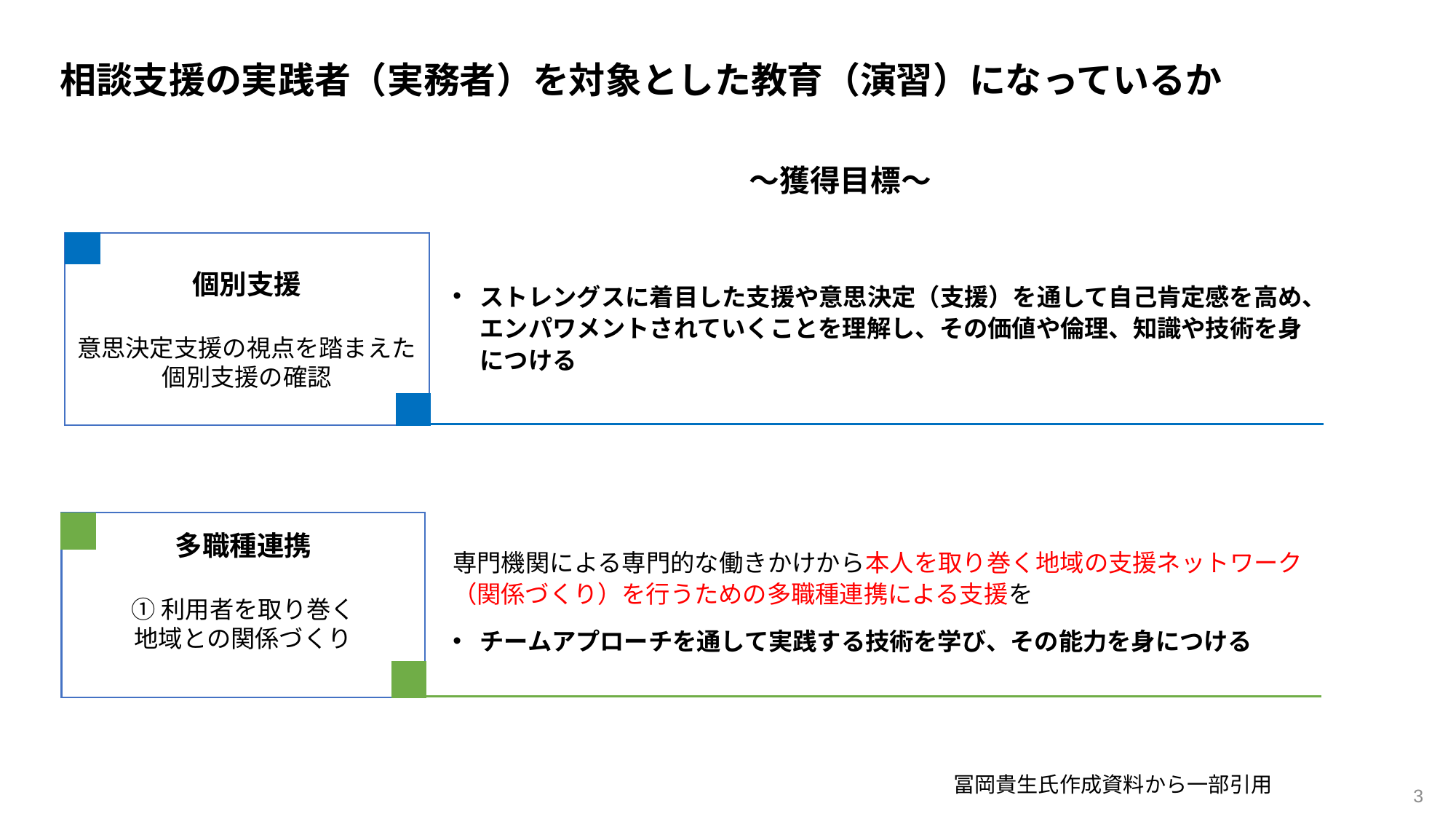

相談支援の実践者（実務者）を対象とした教育（演習）になっているか
～獲得目標～
個別支援

意思決定支援の視点を踏まえた個別支援の確認

ストレングスに着目した支援や意思決定（支援）を通して自己肯定感を高め、エンパワメントされていくことを理解し、その価値や倫理、知識や技術を身につける

多職種連携

①利用者を取り巻く
地域との関係づくり

専門機関による専門的な働きかけから本人を取り巻く地域の支援ネットワーク（関係づくり）を行うための多職種連携による支援を
チームアプローチを通して実践する技術を学び、その能力を身につける
冨岡貴生氏作成資料から一部引用
3